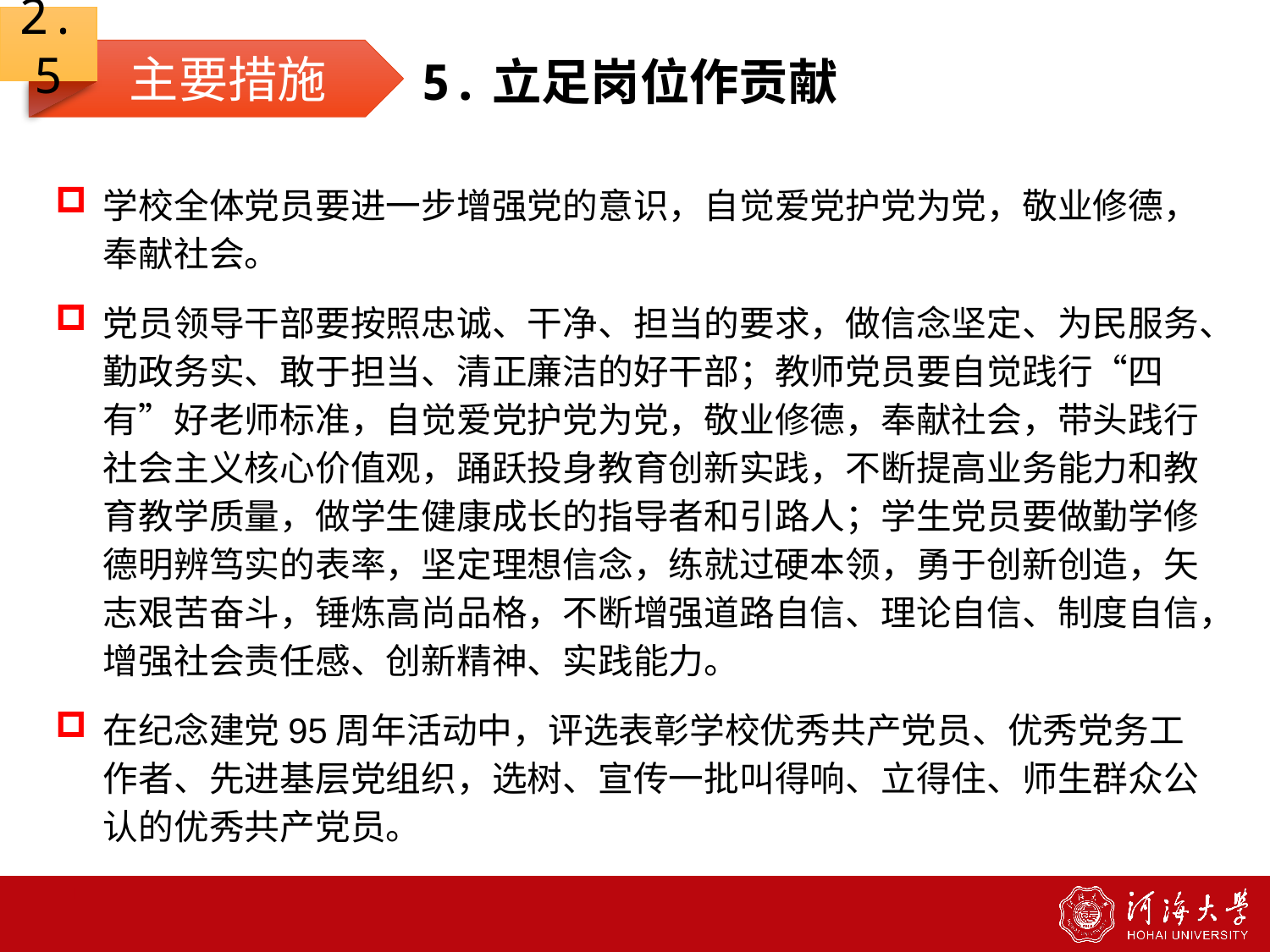

2.5

主要措施

5.立足岗位作贡献
学校全体党员要进一步增强党的意识，自觉爱党护党为党，敬业修德，奉献社会。
党员领导干部要按照忠诚、干净、担当的要求，做信念坚定、为民服务、勤政务实、敢于担当、清正廉洁的好干部；教师党员要自觉践行“四有”好老师标准，自觉爱党护党为党，敬业修德，奉献社会，带头践行社会主义核心价值观，踊跃投身教育创新实践，不断提高业务能力和教育教学质量，做学生健康成长的指导者和引路人；学生党员要做勤学修德明辨笃实的表率，坚定理想信念，练就过硬本领，勇于创新创造，矢志艰苦奋斗，锤炼高尚品格，不断增强道路自信、理论自信、制度自信，增强社会责任感、创新精神、实践能力。
在纪念建党95周年活动中，评选表彰学校优秀共产党员、优秀党务工作者、先进基层党组织，选树、宣传一批叫得响、立得住、师生群众公认的优秀共产党员。